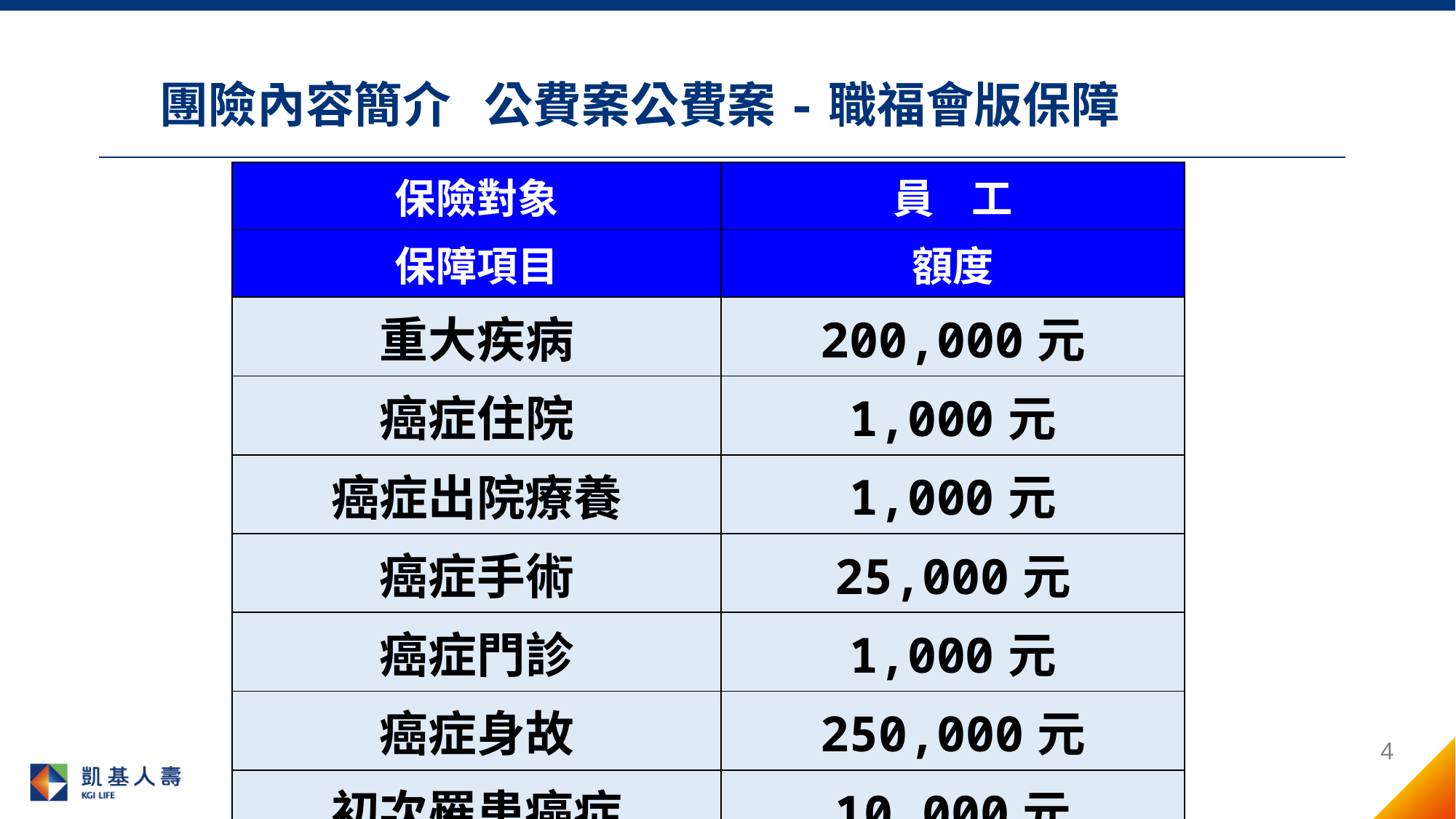

團險內容簡介   公費案公費案-職福會版保障

| 保險對象 | 員 工 |
| --- | --- |
| 保障項目 | 額度 |
| 重大疾病 | 200,000元 |
| 癌症住院 | 1,000元 |
| 癌症出院療養 | 1,000元 |
| 癌症手術 | 25,000元 |
| 癌症門診 | 1,000元 |
| 癌症身故 | 250,000元 |
| 初次罹患癌症 | 10,000元 |
| 癌症骨髓移植 | 10,000元 |